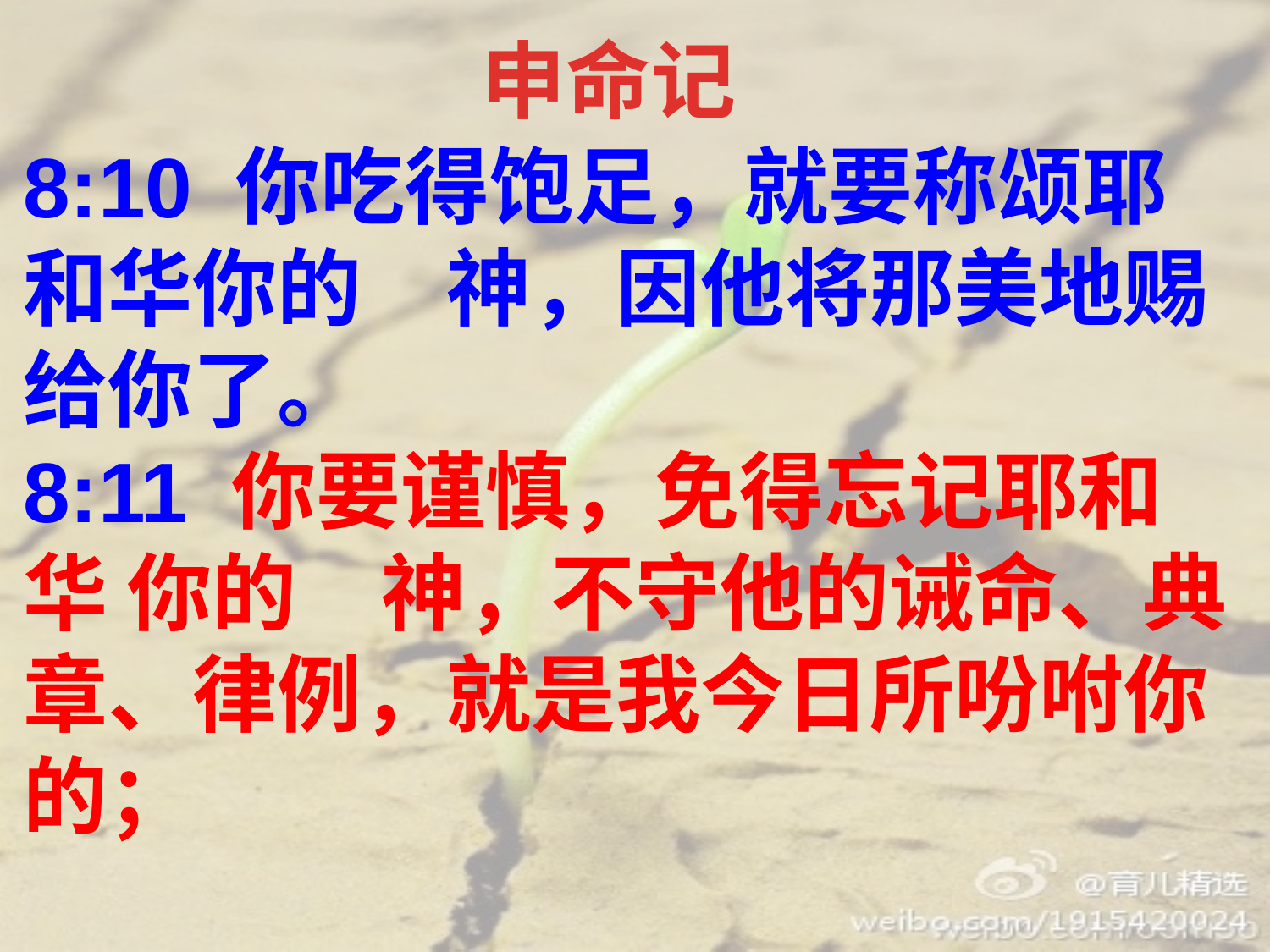

申命记
8:10 你吃得饱足，就要称颂耶和华你的　神，因他将那美地赐给你了。
8:11 你要谨慎，免得忘记耶和华 你的　神，不守他的诫命、典章、律例，就是我今日所吩咐你的；